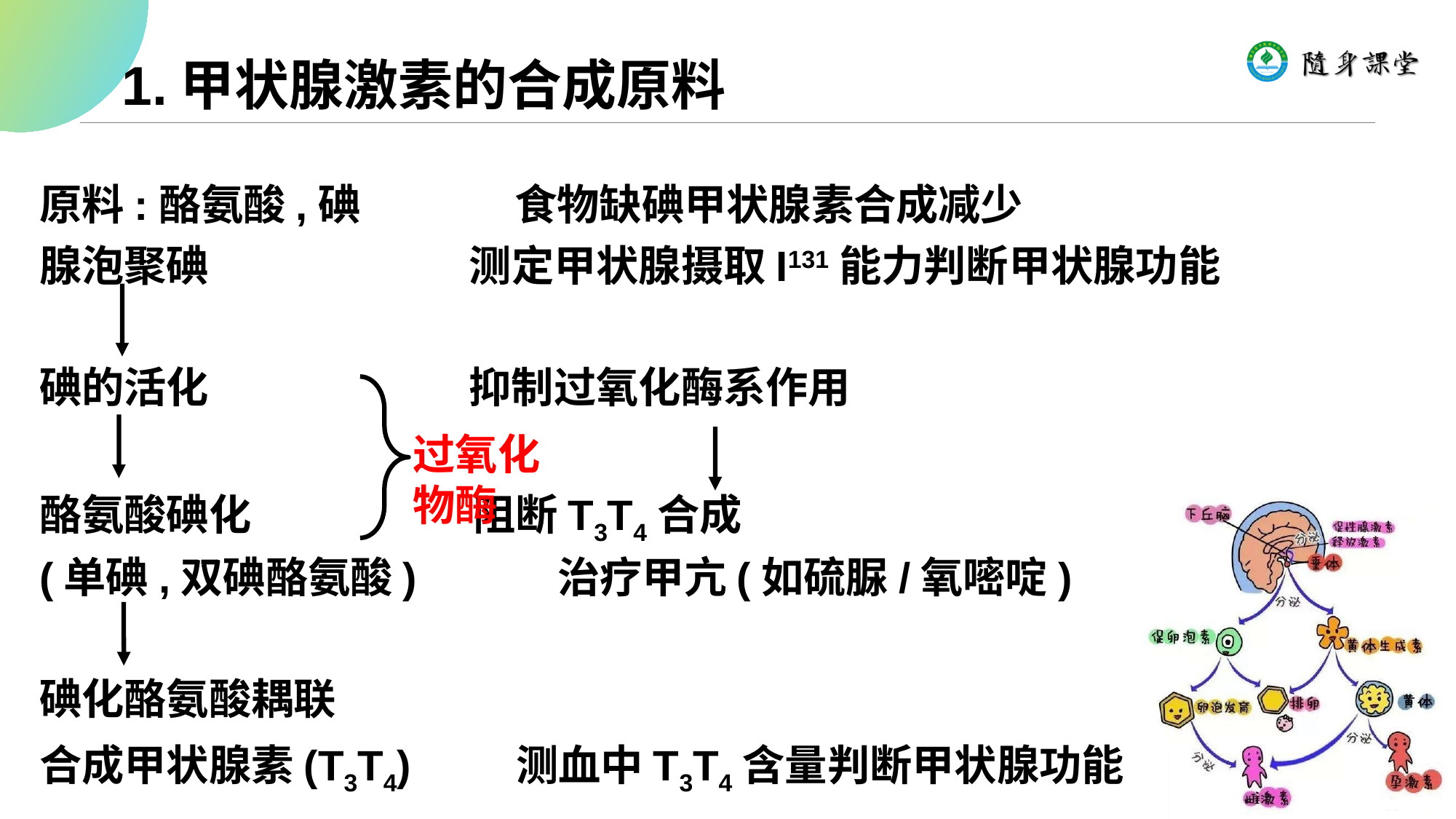

# 1.甲状腺激素的合成原料
原料:酪氨酸,碘                食物缺碘甲状腺素合成减少
腺泡聚碘                           测定甲状腺摄取I131能力判断甲状腺功能

碘的活化                           抑制过氧化酶系作用

酪氨酸碘化                       阻断T3T4合成
(单碘,双碘酪氨酸)           治疗甲亢(如硫脲/氧嘧啶)

碘化酪氨酸耦联
合成甲状腺素(T3T4)        测血中T3T4含量判断甲状腺功能

过氧化
物酶